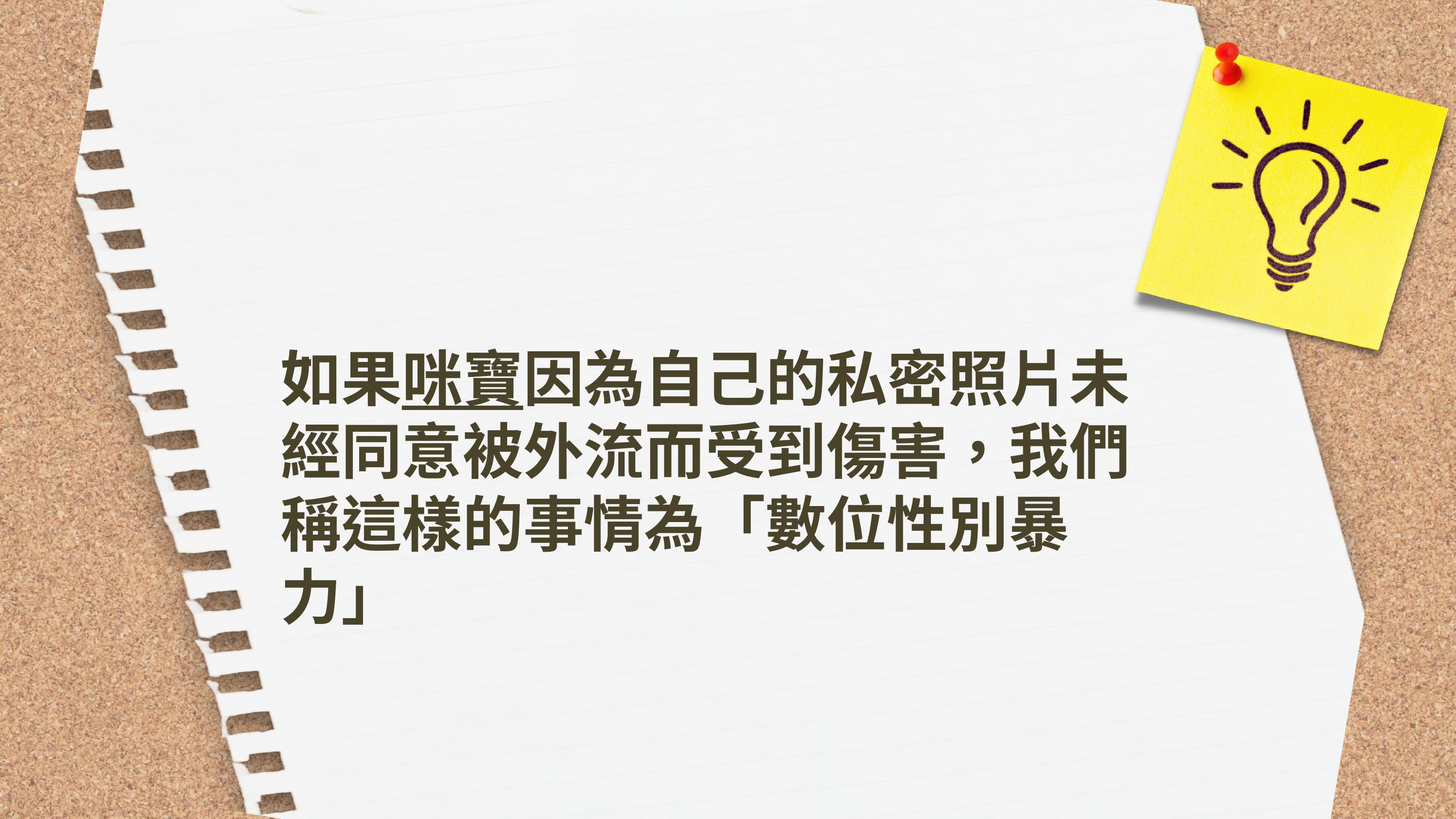

如果咪寶因為自己的私密照片未經同意被外流而受到傷害，我們稱這樣的事情為「數位性別暴力」